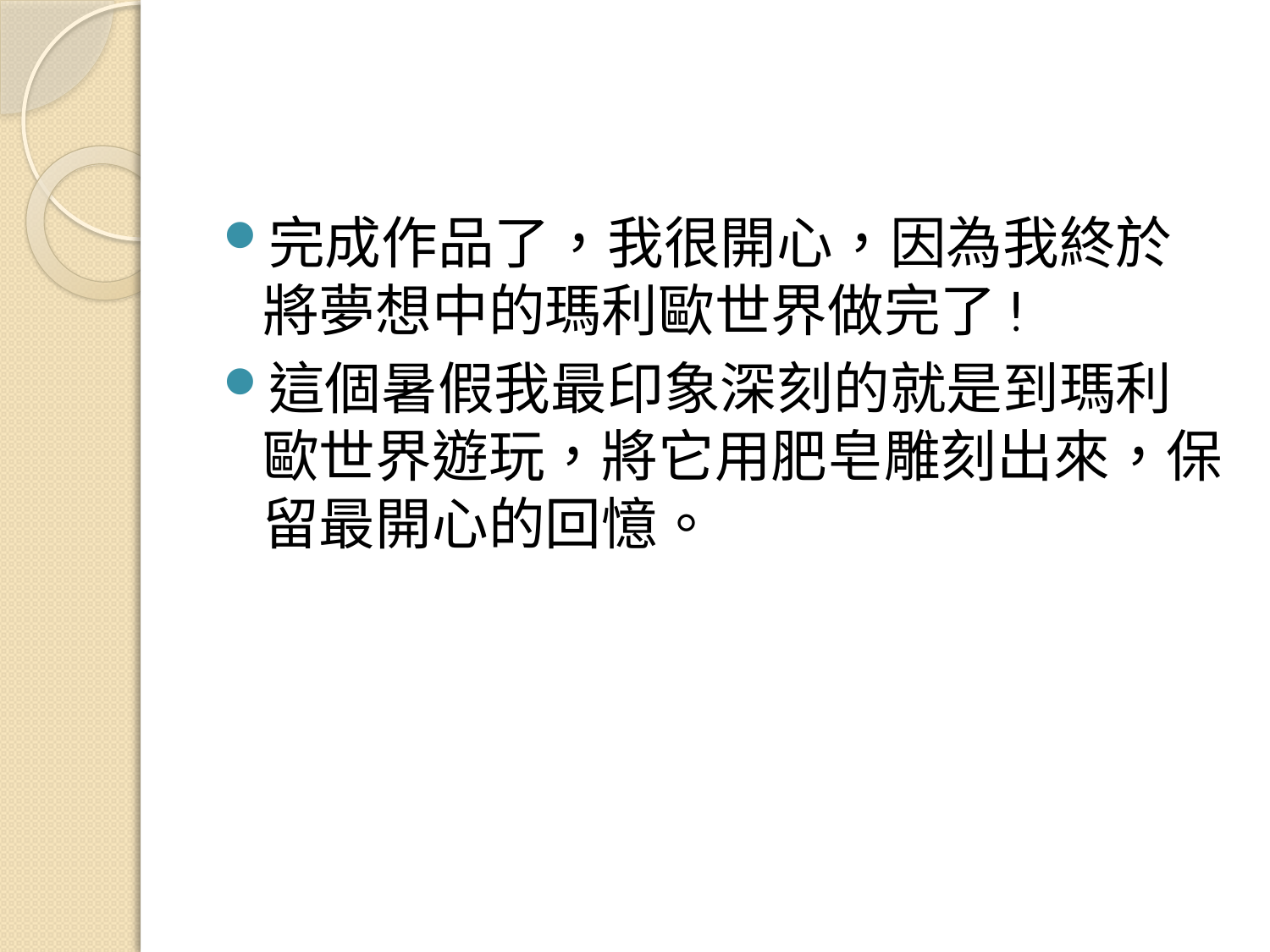

#
完成作品了，我很開心，因為我終於將夢想中的瑪利歐世界做完了!
這個暑假我最印象深刻的就是到瑪利歐世界遊玩，將它用肥皂雕刻出來，保留最開心的回憶。